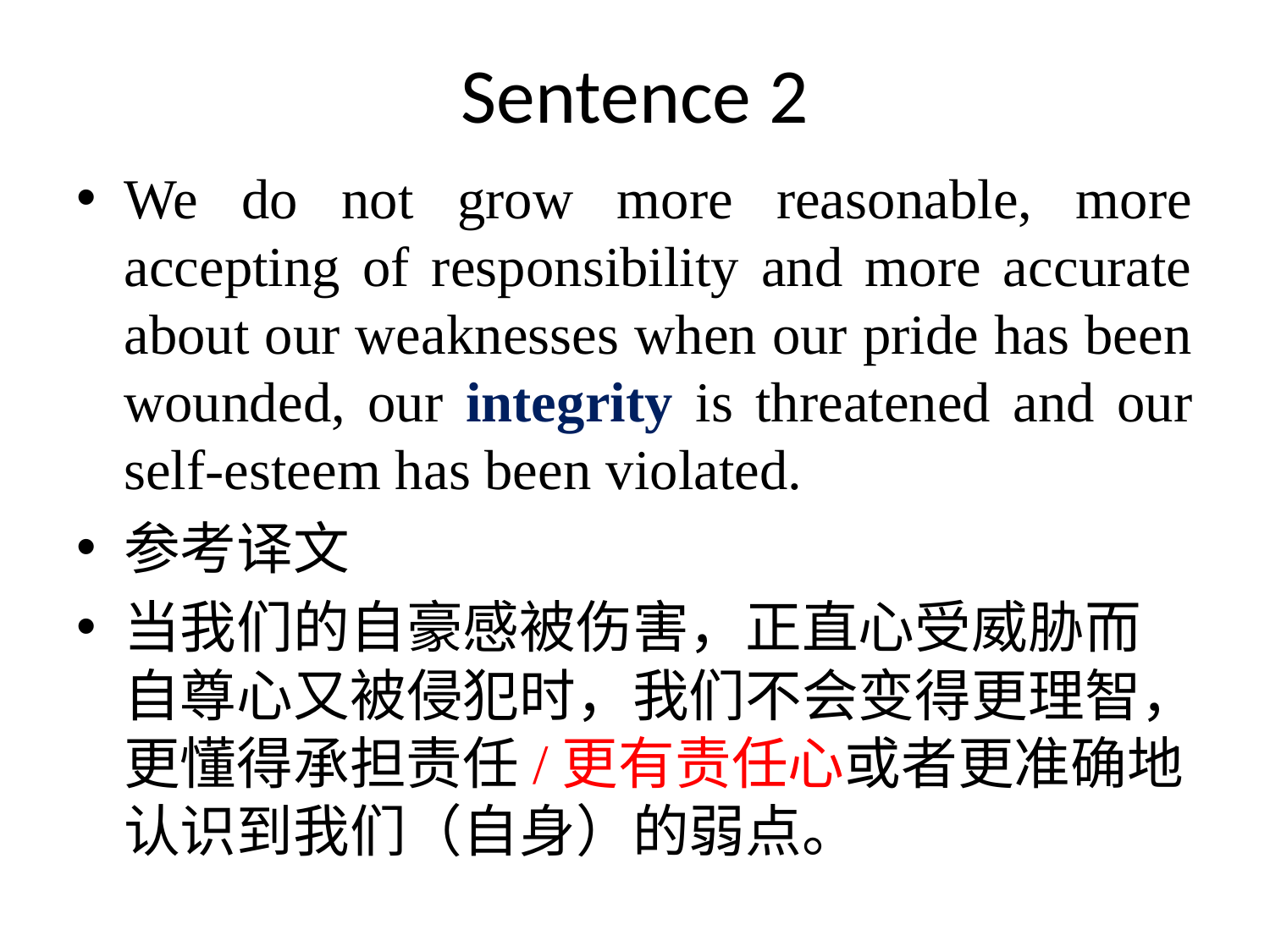

# Sentence 2
We do not grow more reasonable, more accepting of responsibility and more accurate about our weaknesses when our pride has been wounded, our integrity is threatened and our self-esteem has been violated.
参考译文
当我们的自豪感被伤害，正直心受威胁而自尊心又被侵犯时，我们不会变得更理智，更懂得承担责任/更有责任心或者更准确地认识到我们（自身）的弱点。